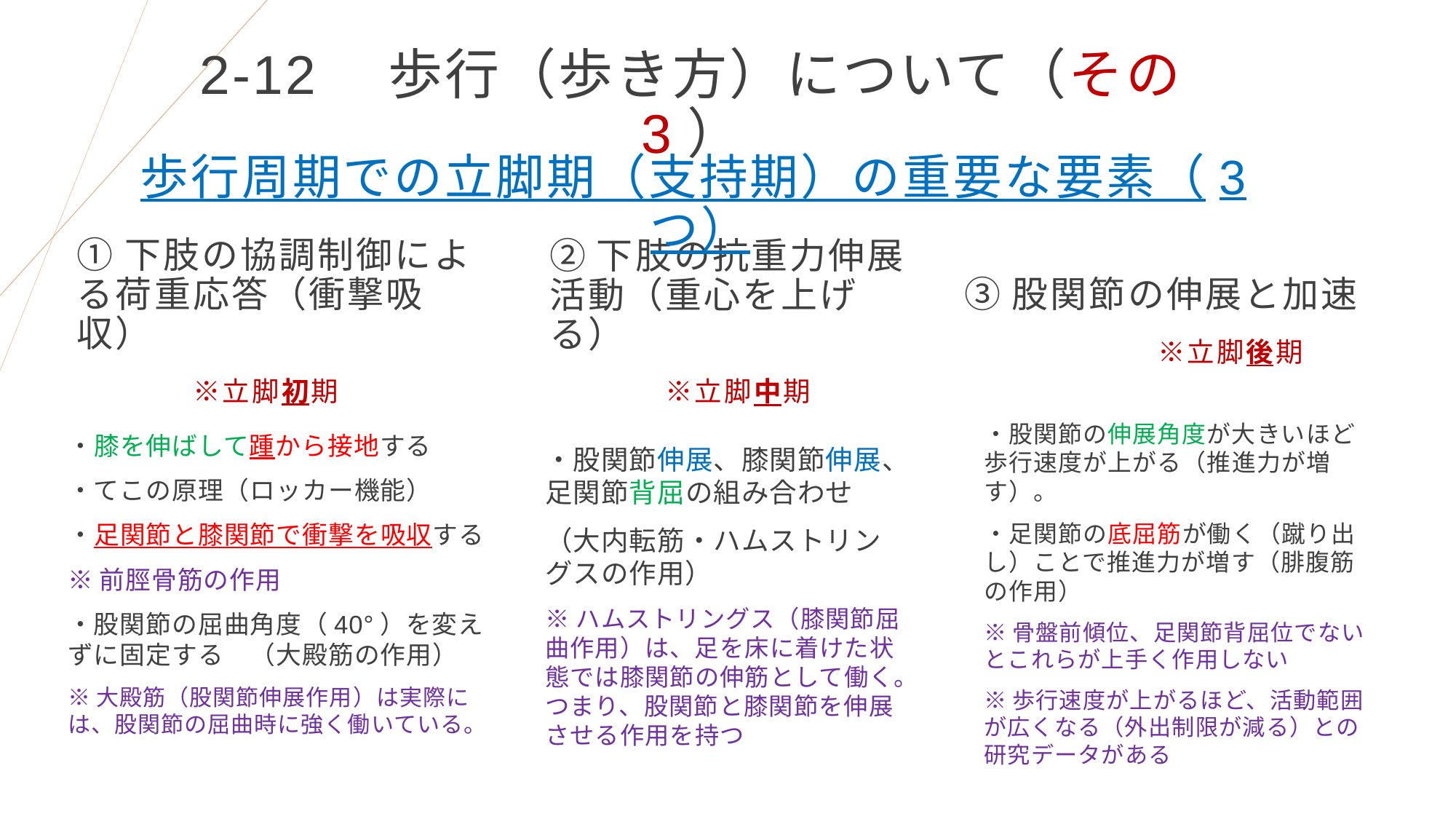

# 2-12　歩行（歩き方）について（その3）
歩行周期での立脚期（支持期）の重要な要素（3つ）
③股関節の伸展と加速
　　　　　※立脚後期
①下肢の協調制御による荷重応答（衝撃吸収）
　　　※立脚初期
②下肢の抗重力伸展活動（重心を上げる）
　　　※立脚中期
・股関節の伸展角度が大きいほど歩行速度が上がる（推進力が増す）。
・足関節の底屈筋が働く（蹴り出し）ことで推進力が増す（腓腹筋の作用）
※骨盤前傾位、足関節背屈位でないとこれらが上手く作用しない
※歩行速度が上がるほど、活動範囲が広くなる（外出制限が減る）との研究データがある

・膝を伸ばして踵から接地する
・てこの原理（ロッカー機能）
・足関節と膝関節で衝撃を吸収する
※前脛骨筋の作用
・股関節の屈曲角度（40°）を変えずに固定する　（大殿筋の作用）
※大殿筋（股関節伸展作用）は実際には、股関節の屈曲時に強く働いている。
・股関節伸展、膝関節伸展、足関節背屈の組み合わせ
（大内転筋・ハムストリングスの作用）
※ハムストリングス（膝関節屈曲作用）は、足を床に着けた状態では膝関節の伸筋として働く。つまり、股関節と膝関節を伸展させる作用を持つ